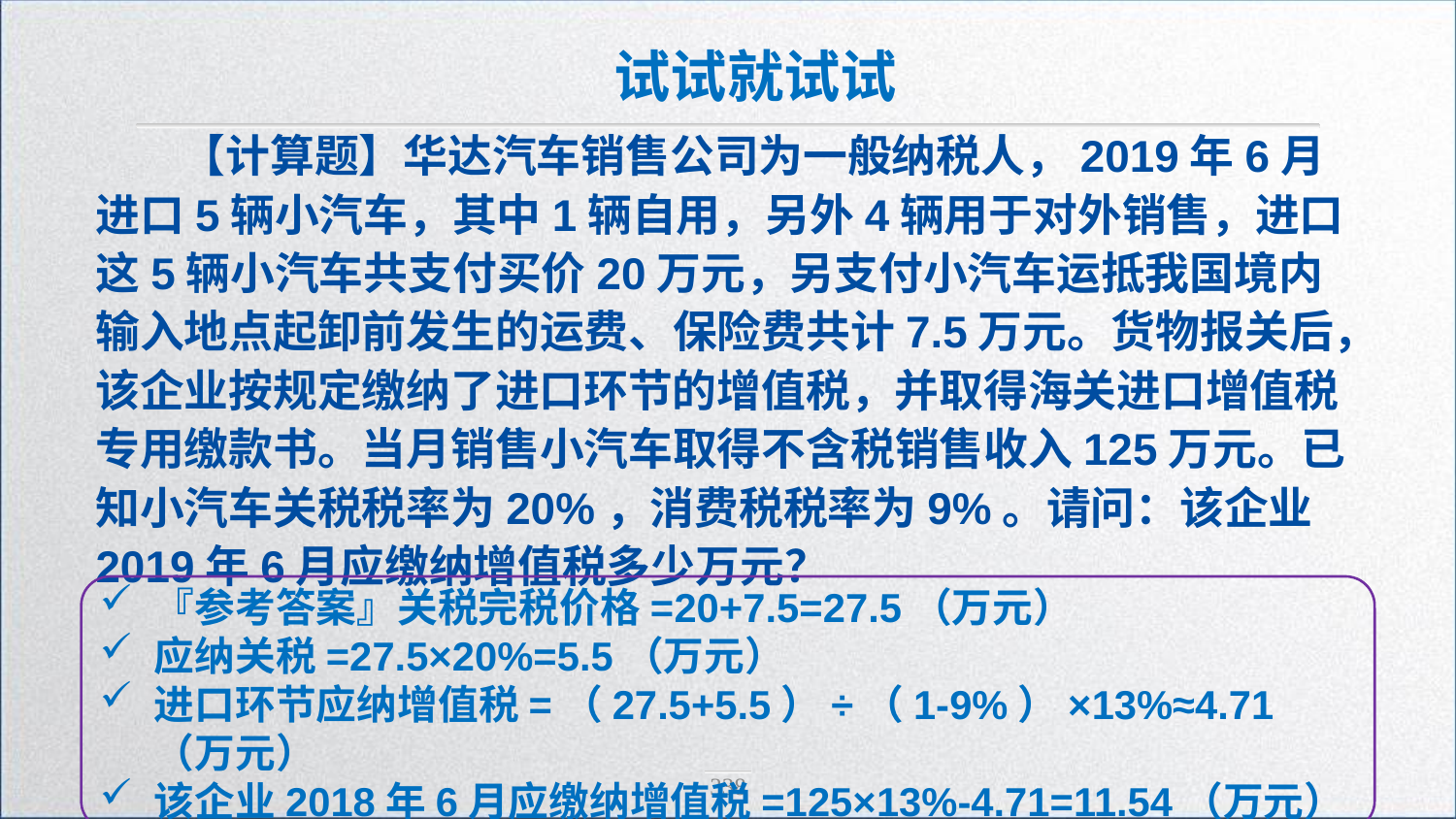

试试就试试
【计算题】华达汽车销售公司为一般纳税人，2019年6月进口5辆小汽车，其中1辆自用，另外4辆用于对外销售，进口这5辆小汽车共支付买价20万元，另支付小汽车运抵我国境内输入地点起卸前发生的运费、保险费共计7.5万元。货物报关后，该企业按规定缴纳了进口环节的增值税，并取得海关进口增值税专用缴款书。当月销售小汽车取得不含税销售收入125万元。已知小汽车关税税率为20%，消费税税率为9%。请问：该企业2019年6月应缴纳增值税多少万元？
『参考答案』关税完税价格=20+7.5=27.5（万元）
应纳关税=27.5×20%=5.5（万元）
进口环节应纳增值税=（27.5+5.5）÷（1-9%）×13%≈4.71（万元）
该企业2018年6月应缴纳增值税=125×13%-4.71=11.54（万元）
338